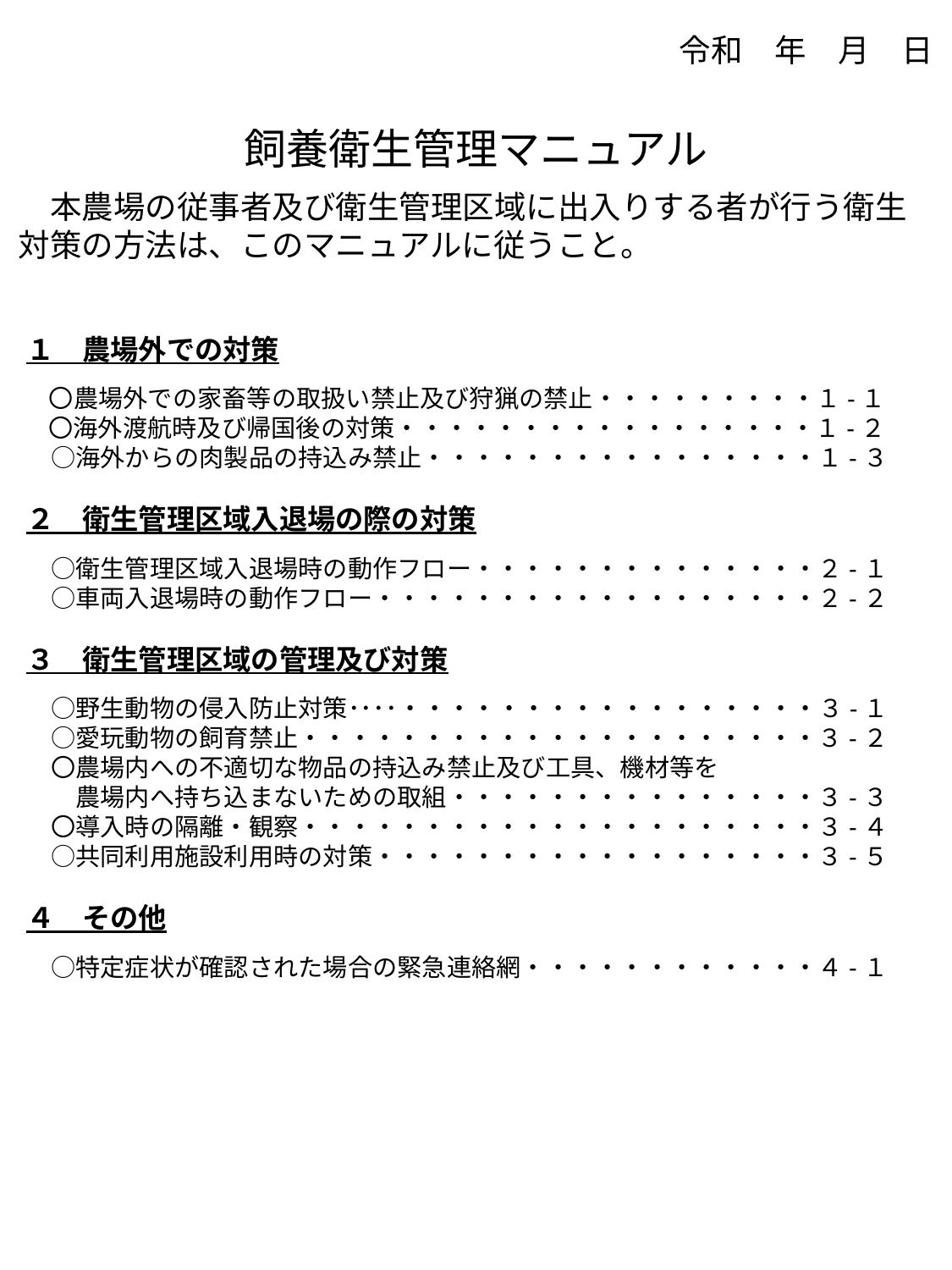

令和　年　月　日

飼養衛生管理マニュアル
　本農場の従事者及び衛生管理区域に出入りする者が行う衛生対策の方法は、このマニュアルに従うこと。
１　農場外での対策

　〇農場外での家畜等の取扱い禁止及び狩猟の禁止・・・・・・・・・１-１
   〇海外渡航時及び帰国後の対策・・・・・・・・・・・・・・・・・１-２
　○海外からの肉製品の持込み禁止・・・・・・・・・・・・・・・・１-３

２　衛生管理区域入退場の際の対策

　○衛生管理区域入退場時の動作フロー・・・・・・・・・・・・・・２-１
　○車両入退場時の動作フロー・・・・・・・・・・・・・・・・・・２-２

３　衛生管理区域の管理及び対策

　○野生動物の侵入防止対策････・・・・・・・・・・・・・・・・・３-１
　○愛玩動物の飼育禁止・・・・・・・・・・・・・・・・・・・・・３-２
　〇農場内への不適切な物品の持込み禁止及び工具、機材等を
　　農場内へ持ち込まないための取組・・・・・・・・・・・・・・・３-３
　〇導入時の隔離・観察・・・・・・・・・・・・・・・・・・・・・３-４
　○共同利用施設利用時の対策・・・・・・・・・・・・・・・・・・３-５

４　その他

　○特定症状が確認された場合の緊急連絡網・・・・・・・・・・・・４-１